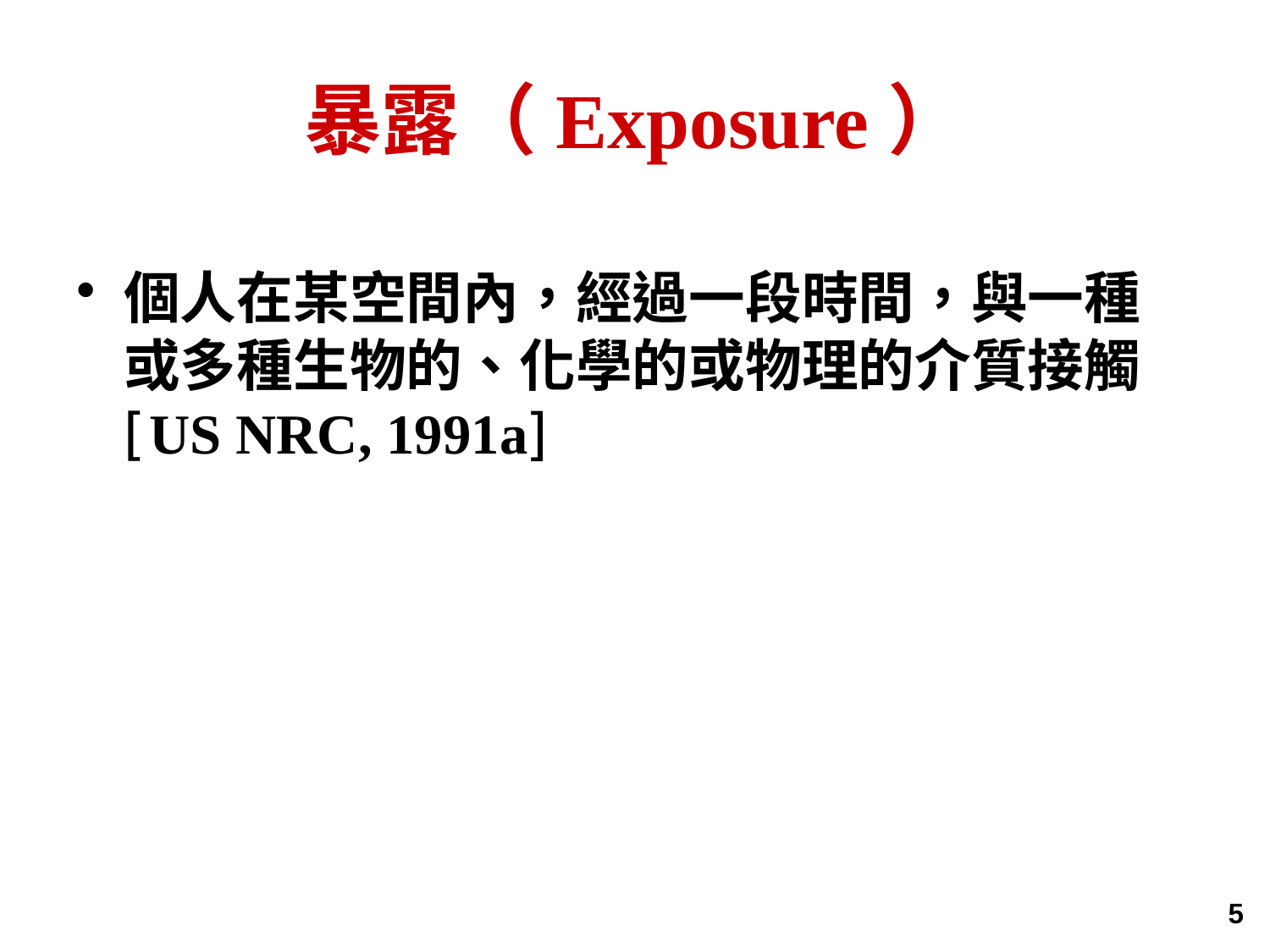

# 暴露（Exposure）
個人在某空間內，經過一段時間，與一種或多種生物的、化學的或物理的介質接觸 [US NRC, 1991a]
5